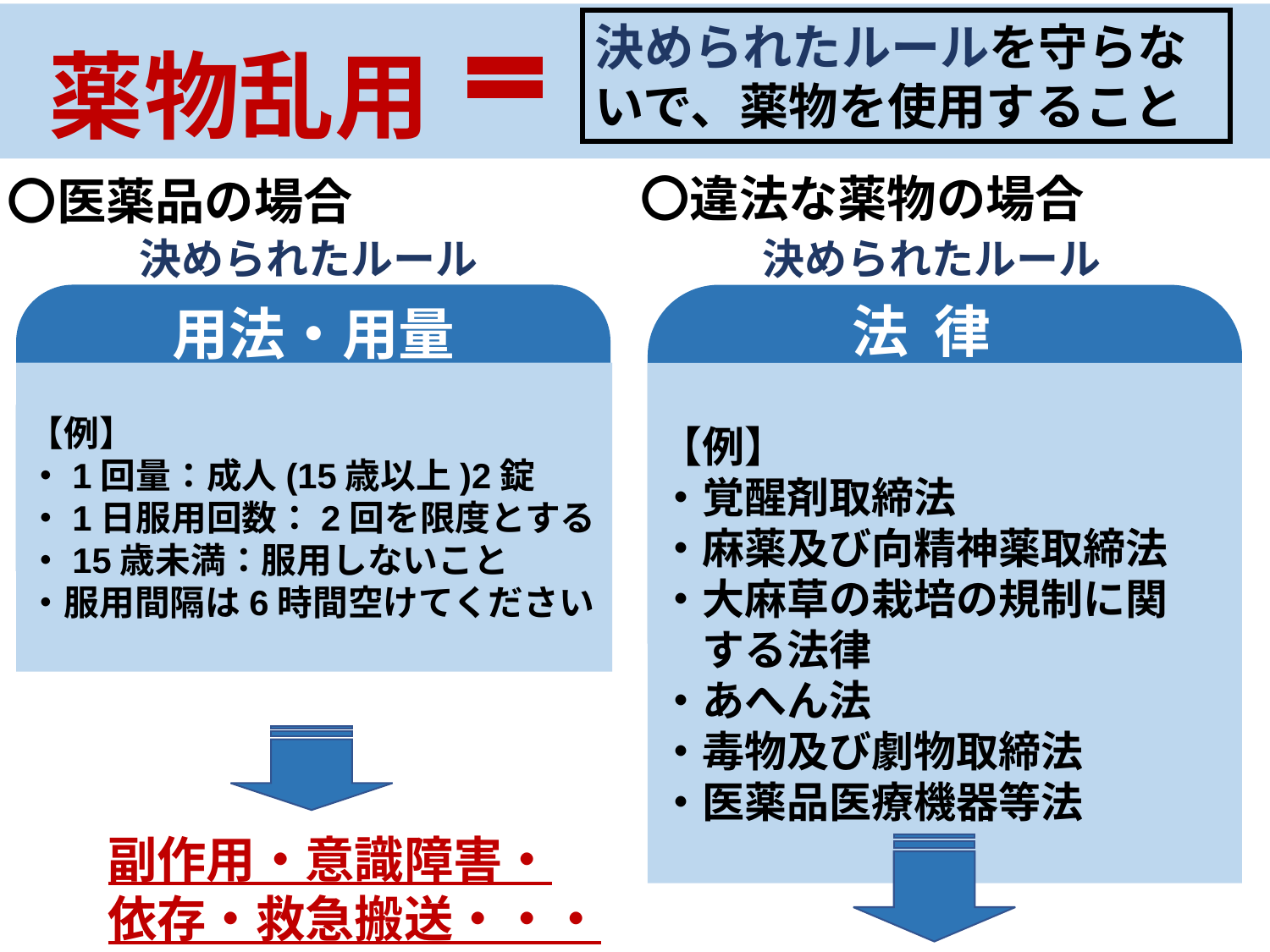

薬物乱用
決められたルールを守らないで、薬物を使用すること

〇違法な薬物の場合
〇医薬品の場合
決められたルール
決められたルール

法  律
用法・用量

【例】
・1回量：成人(15歳以上)2錠
・1日服用回数：2回を限度とする
・15歳未満：服用しないこと
・服用間隔は6時間空けてください

【例】
・覚醒剤取締法
・麻薬及び向精神薬取締法
・大麻草の栽培の規制に関
　する法律
・あへん法
・毒物及び劇物取締法
・医薬品医療機器等法

副作用・意識障害・
依存・救急搬送・・・